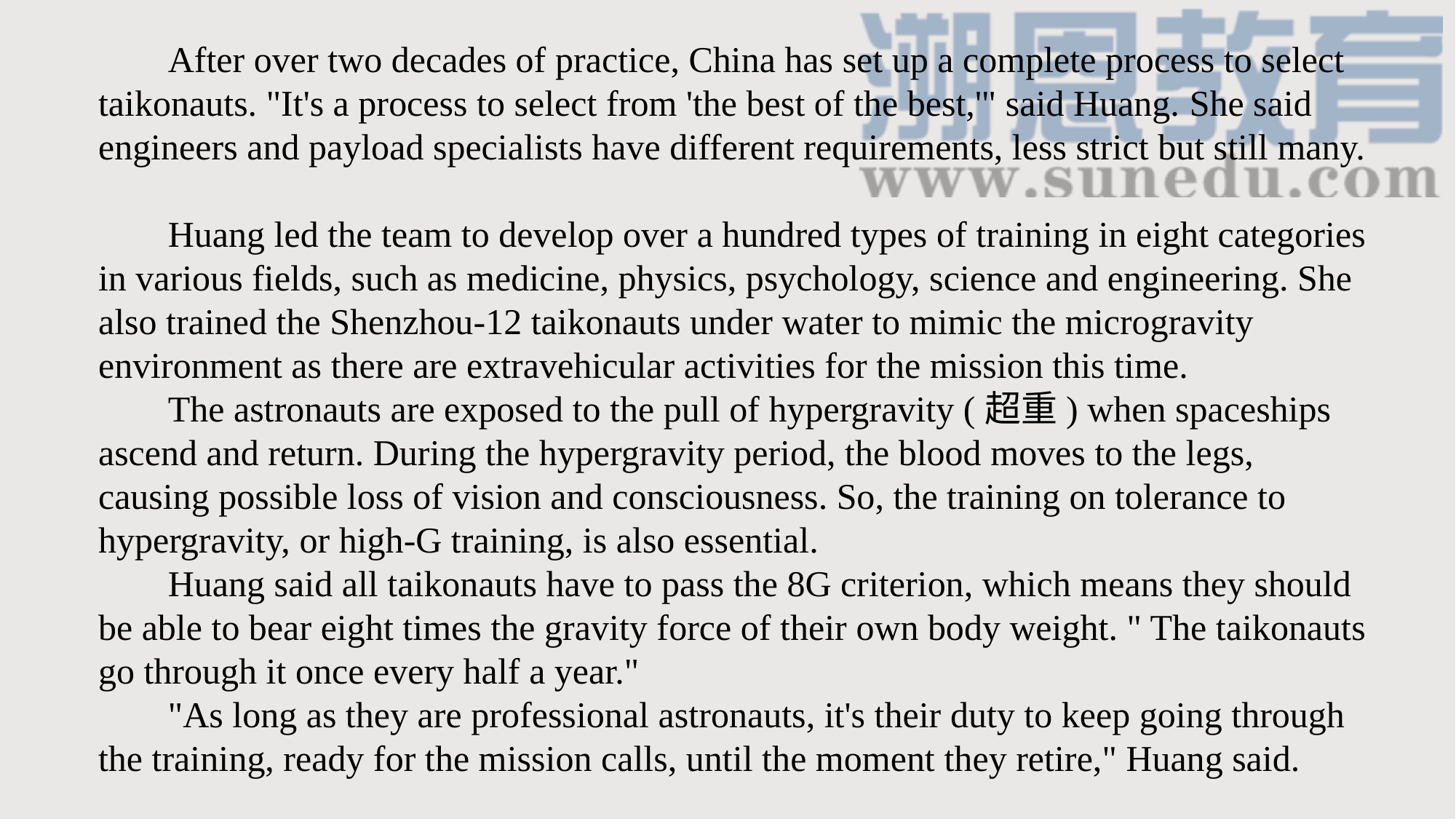

After over two decades of practice, China has set up a complete process to select taikonauts. "It's a process to select from 'the best of the best,'" said Huang. She said engineers and payload specialists have different requirements, less strict but still many.
    Huang led the team to develop over a hundred types of training in eight categories in various fields, such as medicine, physics, psychology, science and engineering. She also trained the Shenzhou-12 taikonauts under water to mimic the microgravity environment as there are extravehicular activities for the mission this time.
    The astronauts are exposed to the pull of hypergravity (超重) when spaceships ascend and return. During the hypergravity period, the blood moves to the legs, causing possible loss of vision and consciousness. So, the training on tolerance to hypergravity, or high-G training, is also essential.
    Huang said all taikonauts have to pass the 8G criterion, which means they should be able to bear eight times the gravity force of their own body weight. " The taikonauts go through it once every half a year."
    "As long as they are professional astronauts, it's their duty to keep going through the training, ready for the mission calls, until the moment they retire," Huang said.